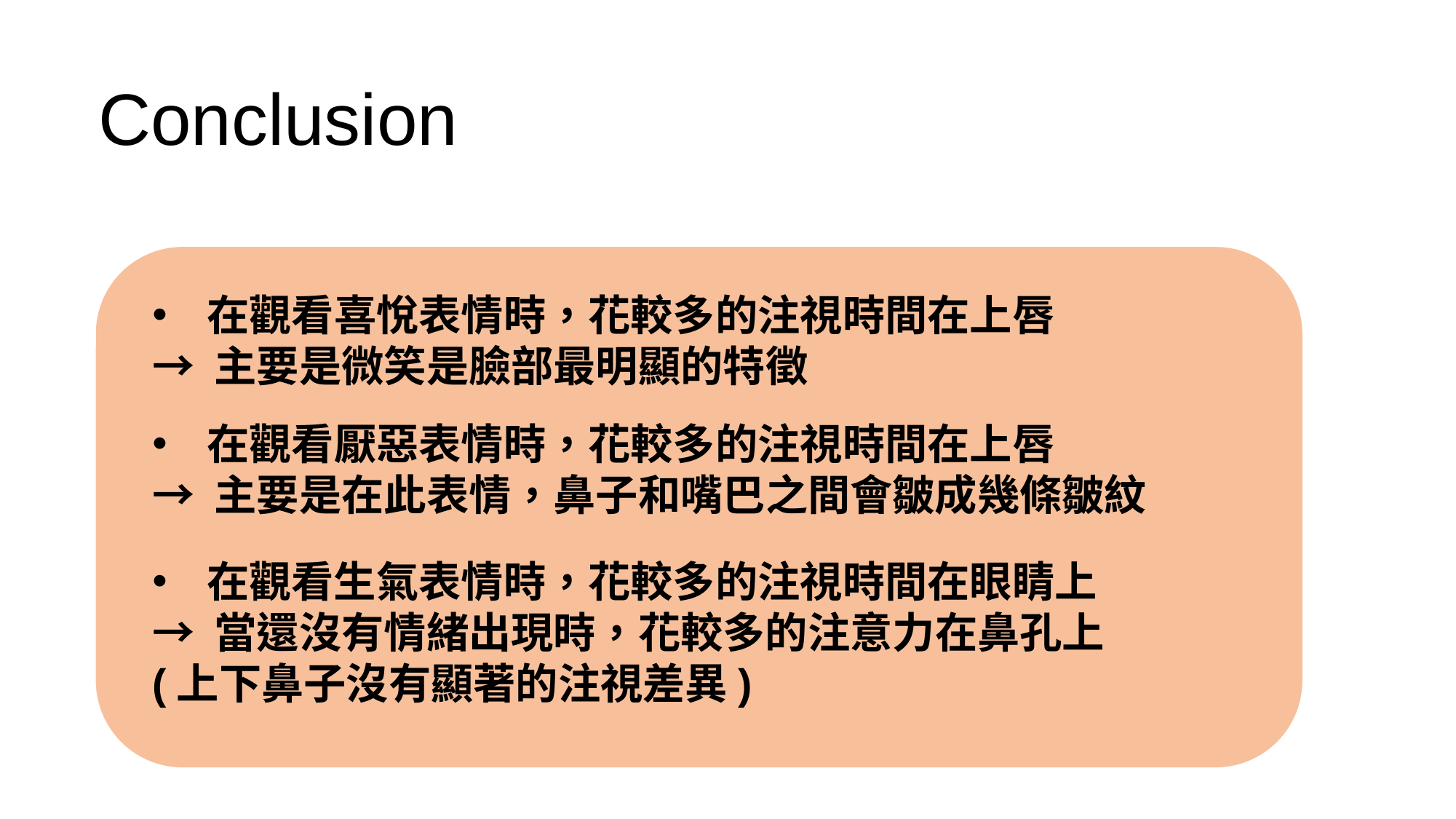

Conclusion

在觀看喜悅表情時，花較多的注視時間在上唇
→ 主要是微笑是臉部最明顯的特徵
在觀看厭惡表情時，花較多的注視時間在上唇
→ 主要是在此表情，鼻子和嘴巴之間會皺成幾條皺紋
在觀看生氣表情時，花較多的注視時間在眼睛上
→ 當還沒有情緒出現時，花較多的注意力在鼻孔上(上下鼻子沒有顯著的注視差異)